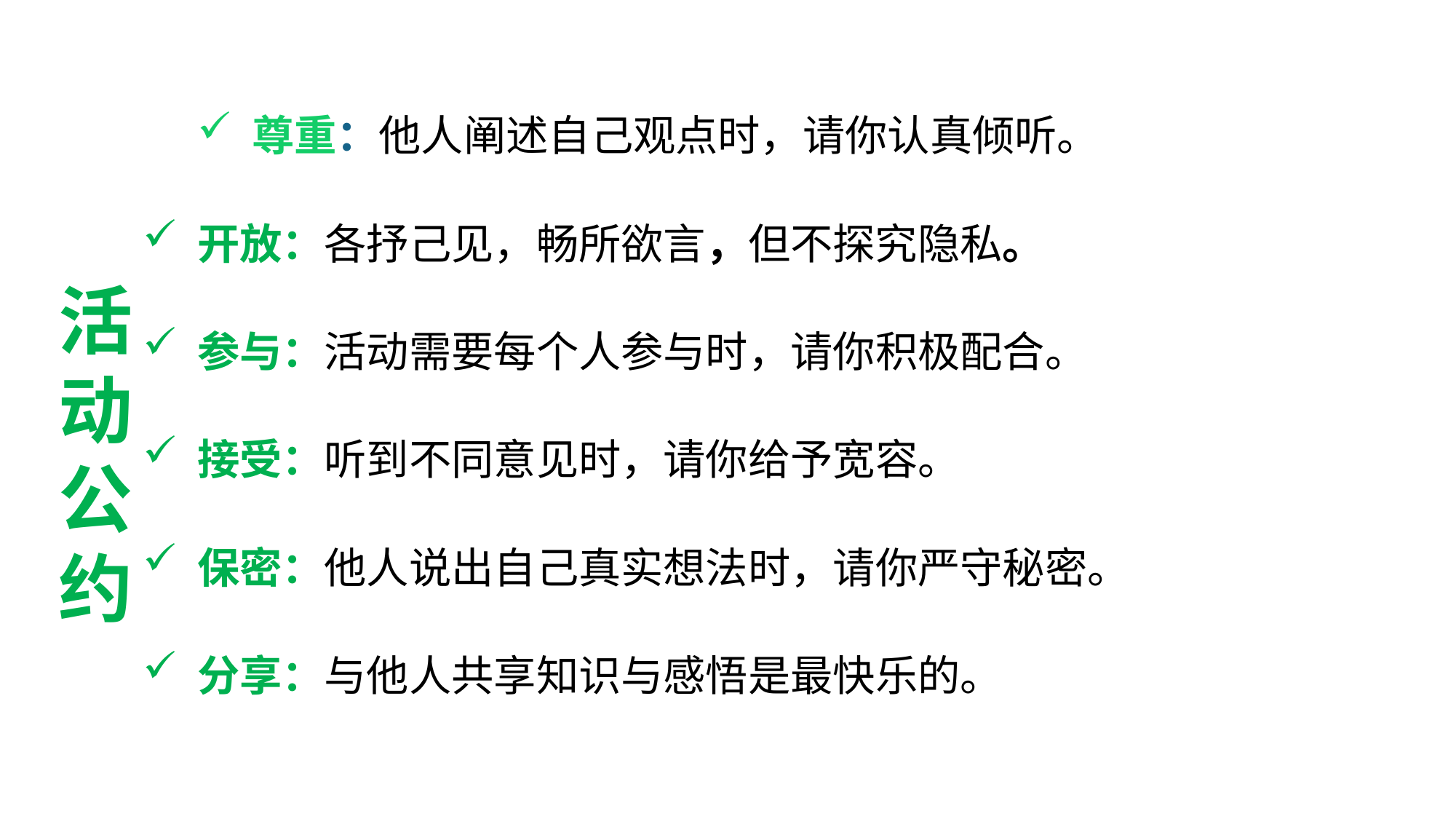

活 动 公 约
尊重：他人阐述自己观点时，请你认真倾听。

开放：各抒己见，畅所欲言，但不探究隐私。

参与：活动需要每个人参与时，请你积极配合。

接受：听到不同意见时，请你给予宽容。

保密：他人说出自己真实想法时，请你严守秘密。

分享：与他人共享知识与感悟是最快乐的。